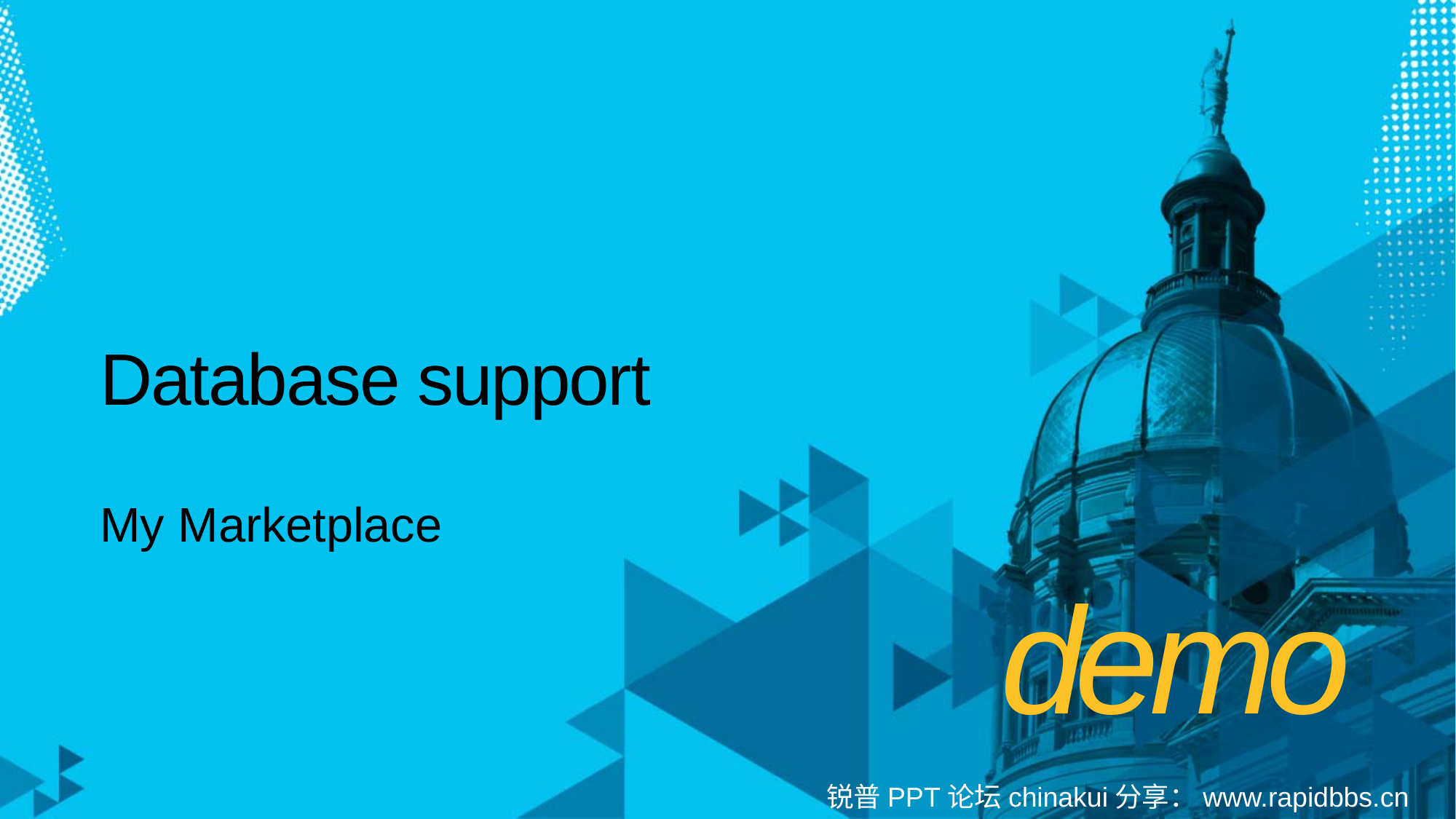

# Database support
My Marketplace
demo
锐普PPT论坛chinakui分享：www.rapidbbs.cn